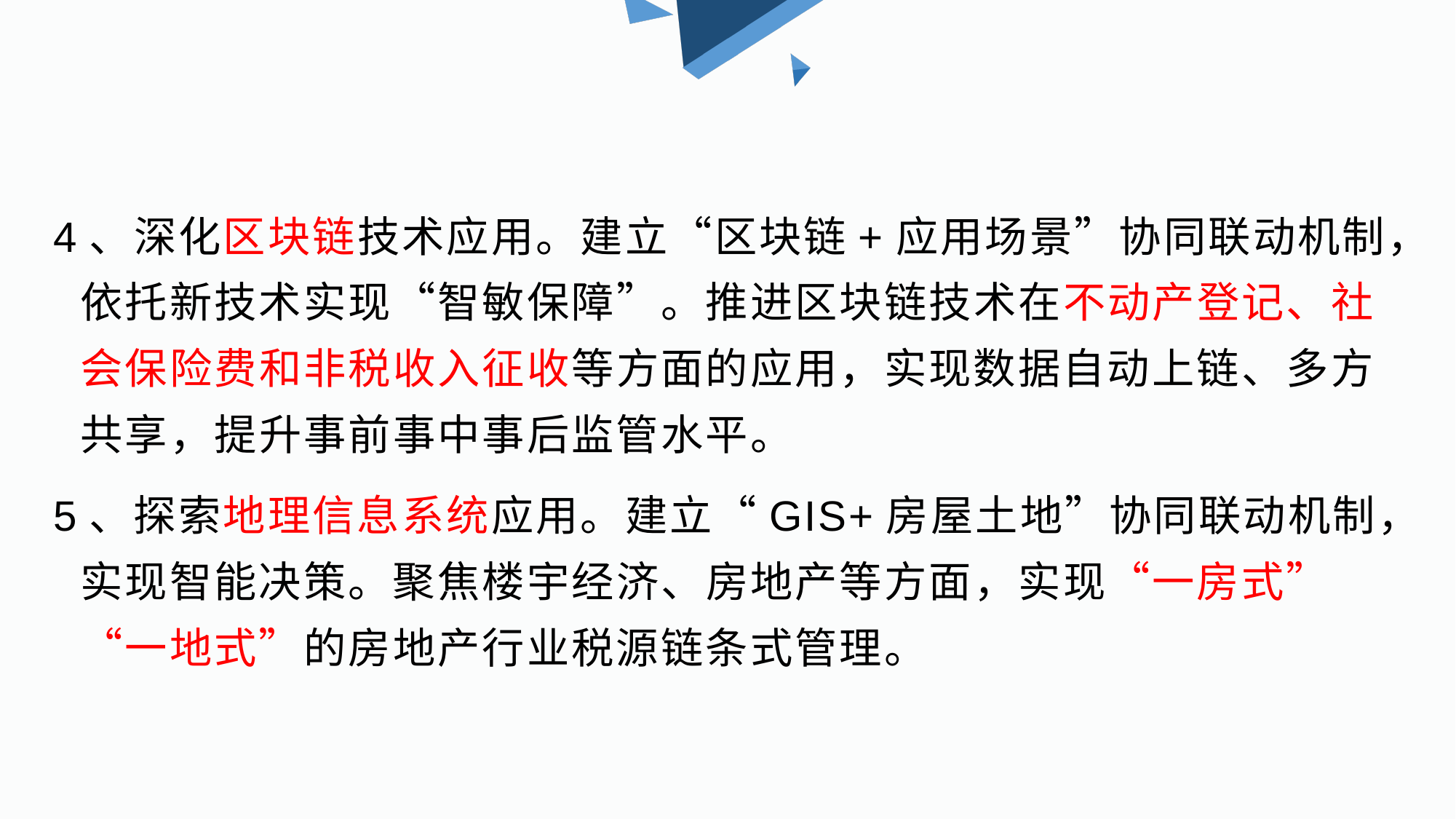

4、深化区块链技术应用。建立“区块链+应用场景”协同联动机制，依托新技术实现“智敏保障”。推进区块链技术在不动产登记、社会保险费和非税收入征收等方面的应用，实现数据自动上链、多方共享，提升事前事中事后监管水平。
5、探索地理信息系统应用。建立“GIS+房屋土地”协同联动机制，实现智能决策。聚焦楼宇经济、房地产等方面，实现“一房式”“一地式”的房地产行业税源链条式管理。
7